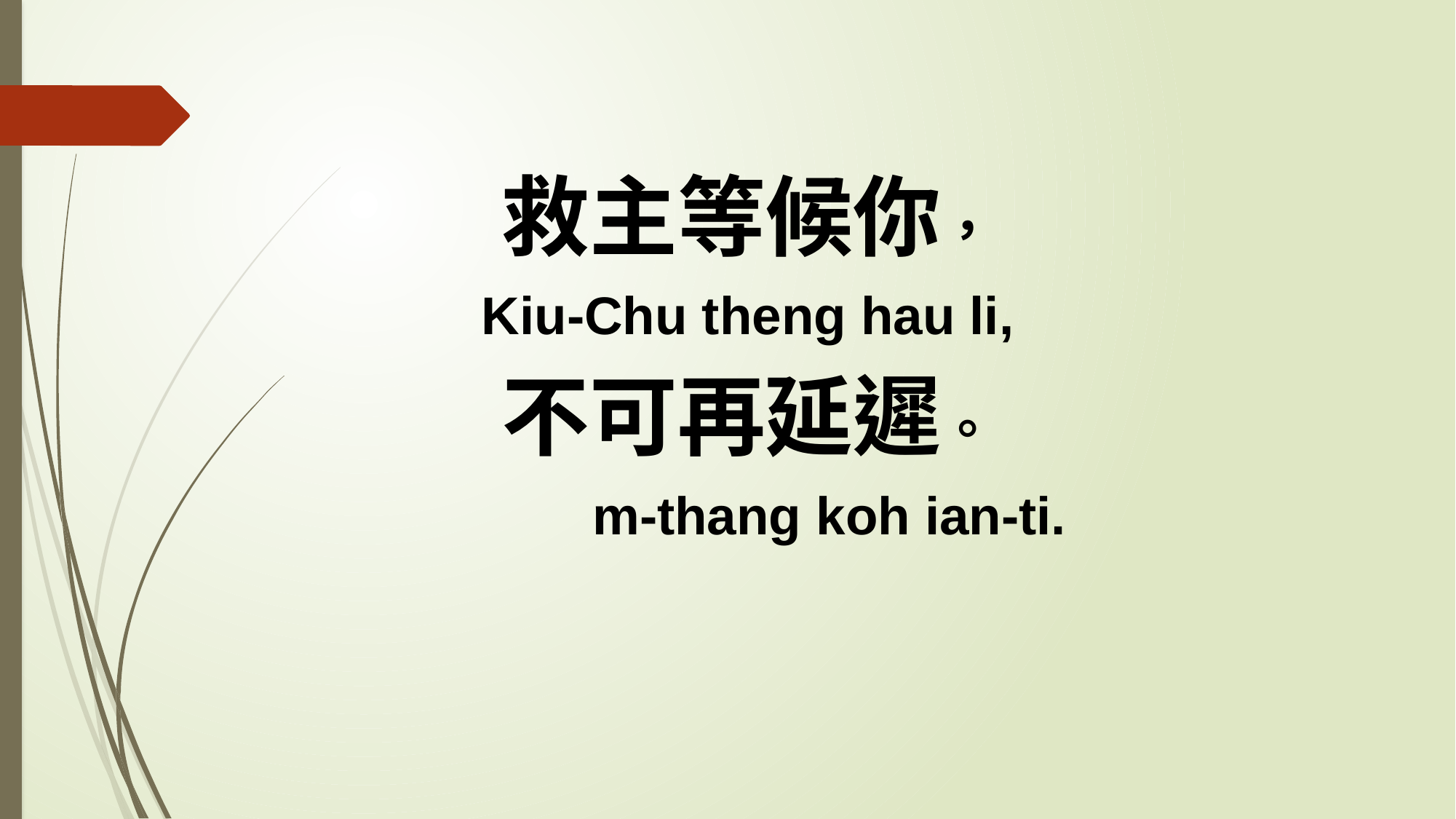

救主等候你，
Kiu-Chu theng hau li,
不可再延遲。
                       m-thang koh ian-ti.